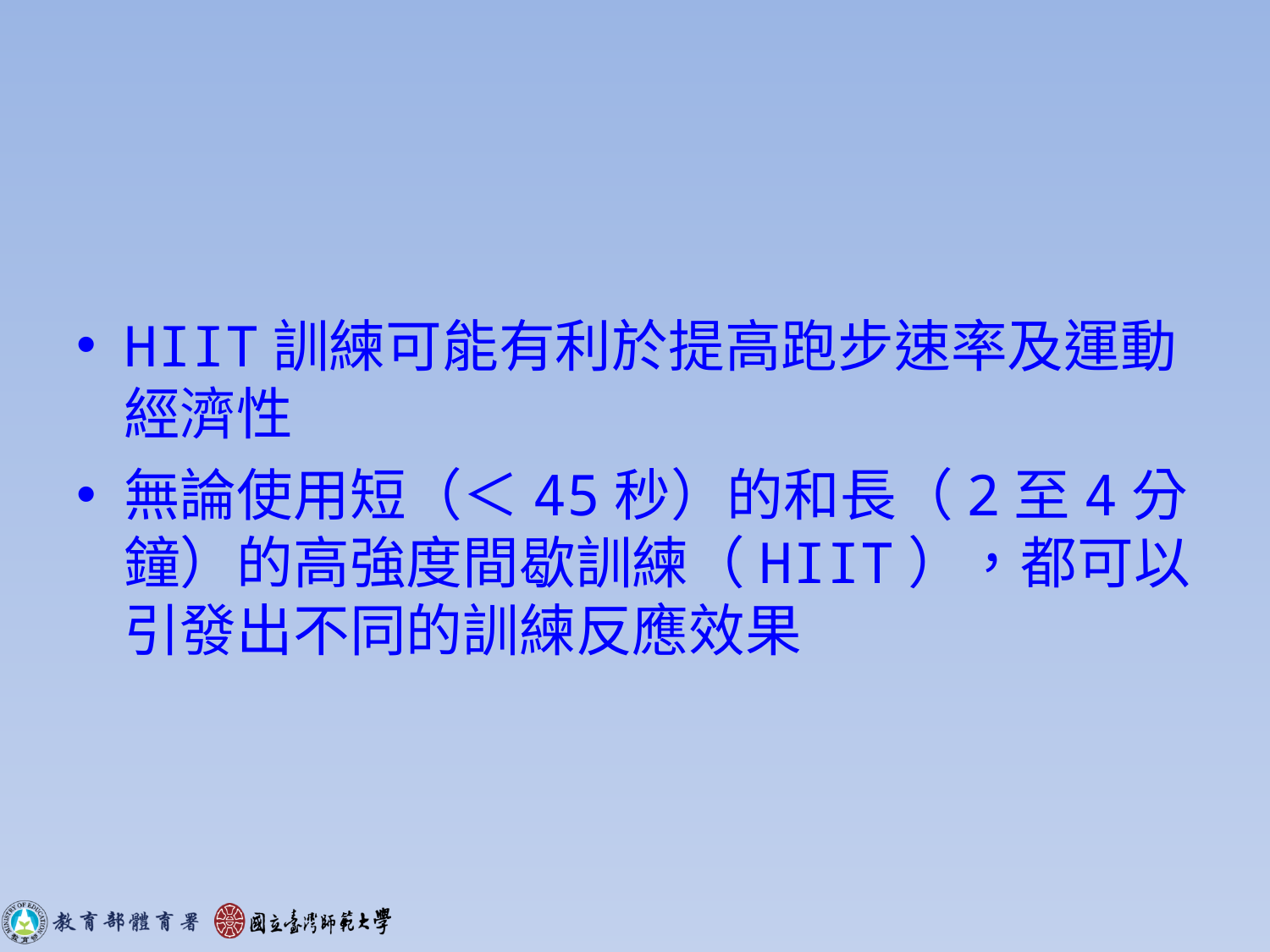

#

HIIT訓練可能有利於提高跑步速率及運動經濟性
無論使用短（＜45秒）的和長（2至4分鐘）的高強度間歇訓練（HIIT），都可以引發出不同的訓練反應效果